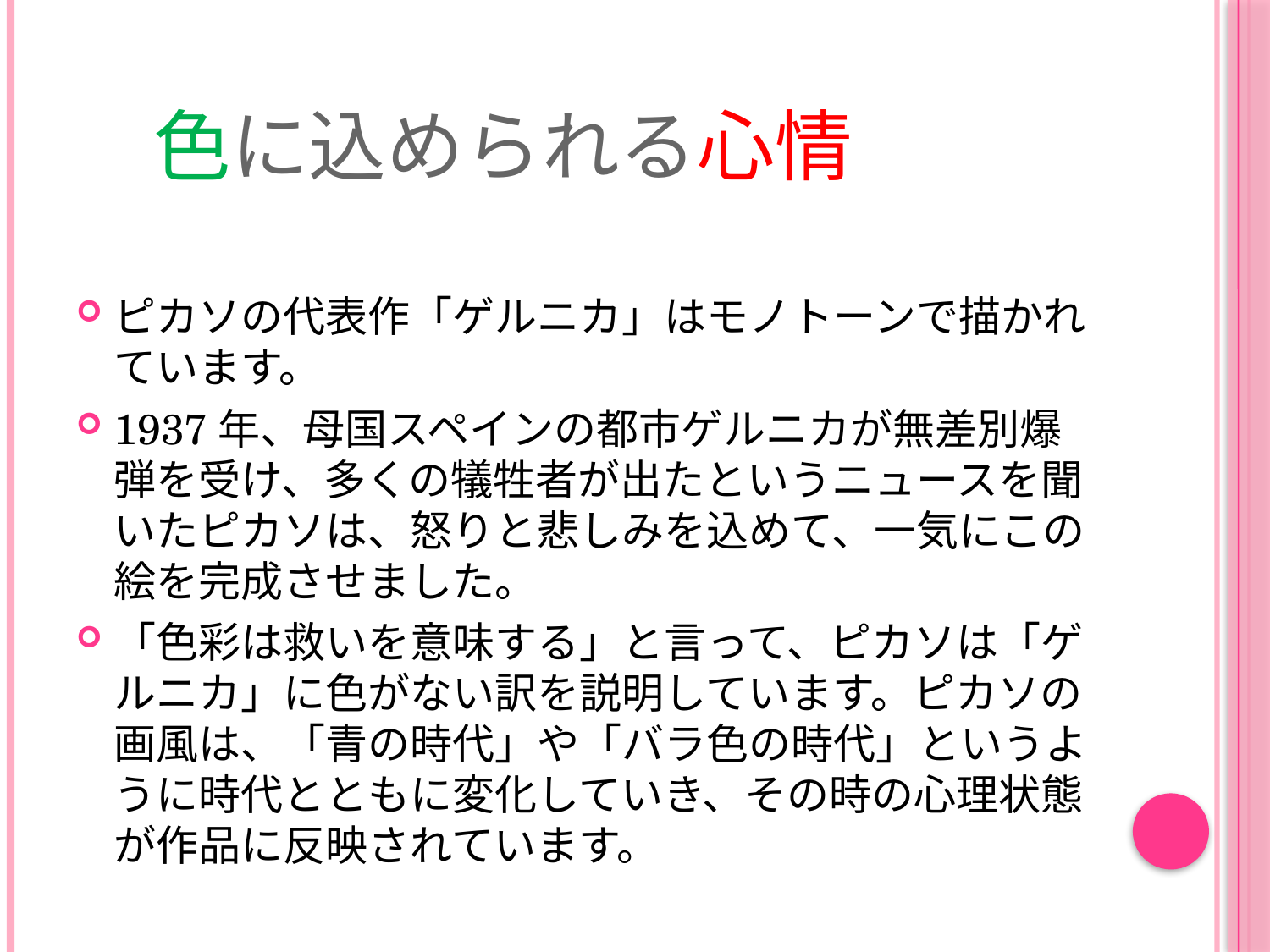

# 色に込められる心情

ピカソの代表作「ゲルニカ」はモノトーンで描かれています。
1937年、母国スペインの都市ゲルニカが無差別爆弾を受け、多くの犠牲者が出たというニュースを聞いたピカソは、怒りと悲しみを込めて、一気にこの絵を完成させました。
「色彩は救いを意味する」と言って、ピカソは「ゲルニカ」に色がない訳を説明しています。ピカソの画風は、「青の時代」や「バラ色の時代」というように時代とともに変化していき、その時の心理状態が作品に反映されています。